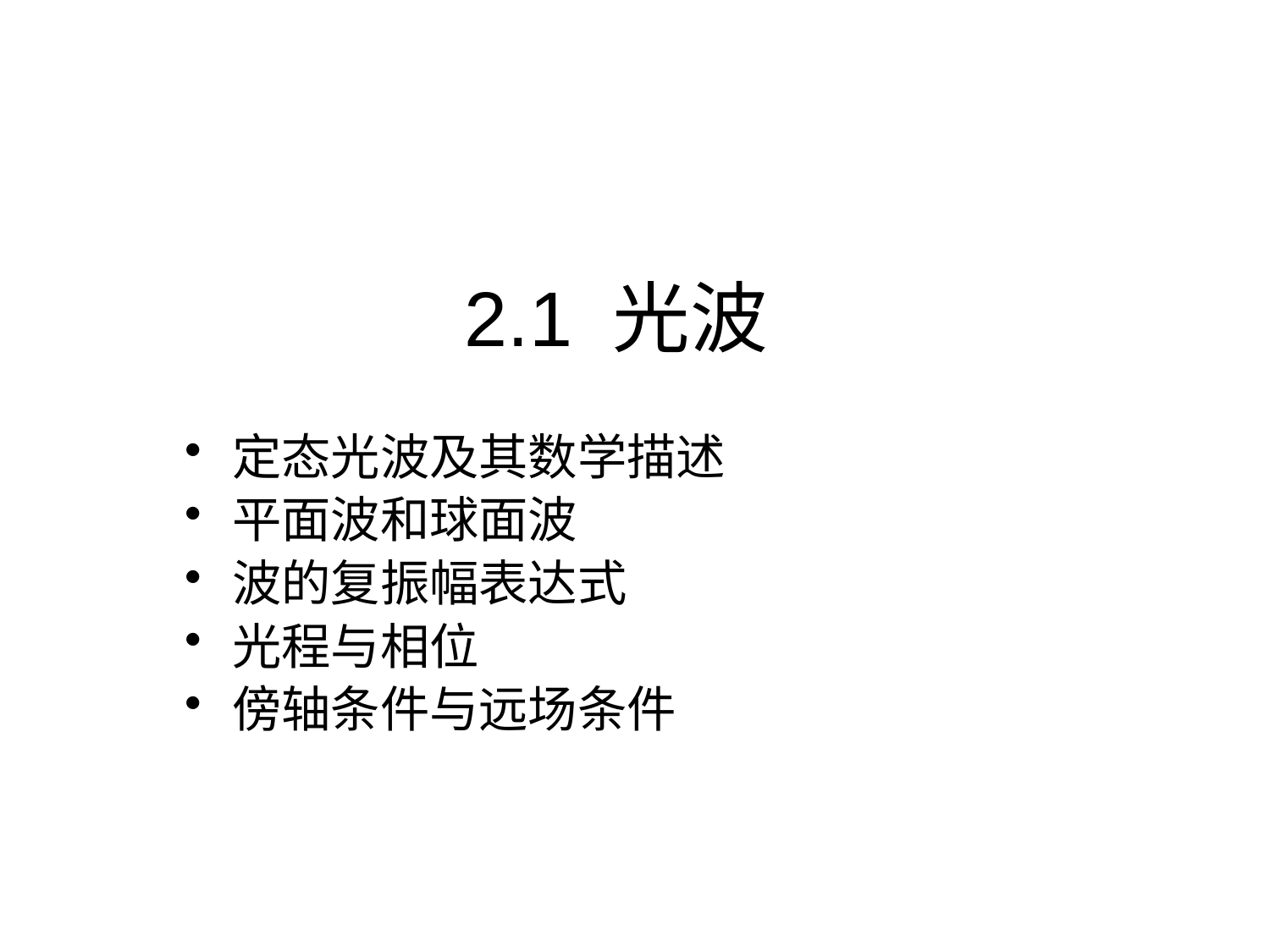

# 2.1 光波
定态光波及其数学描述
平面波和球面波
波的复振幅表达式
光程与相位
傍轴条件与远场条件